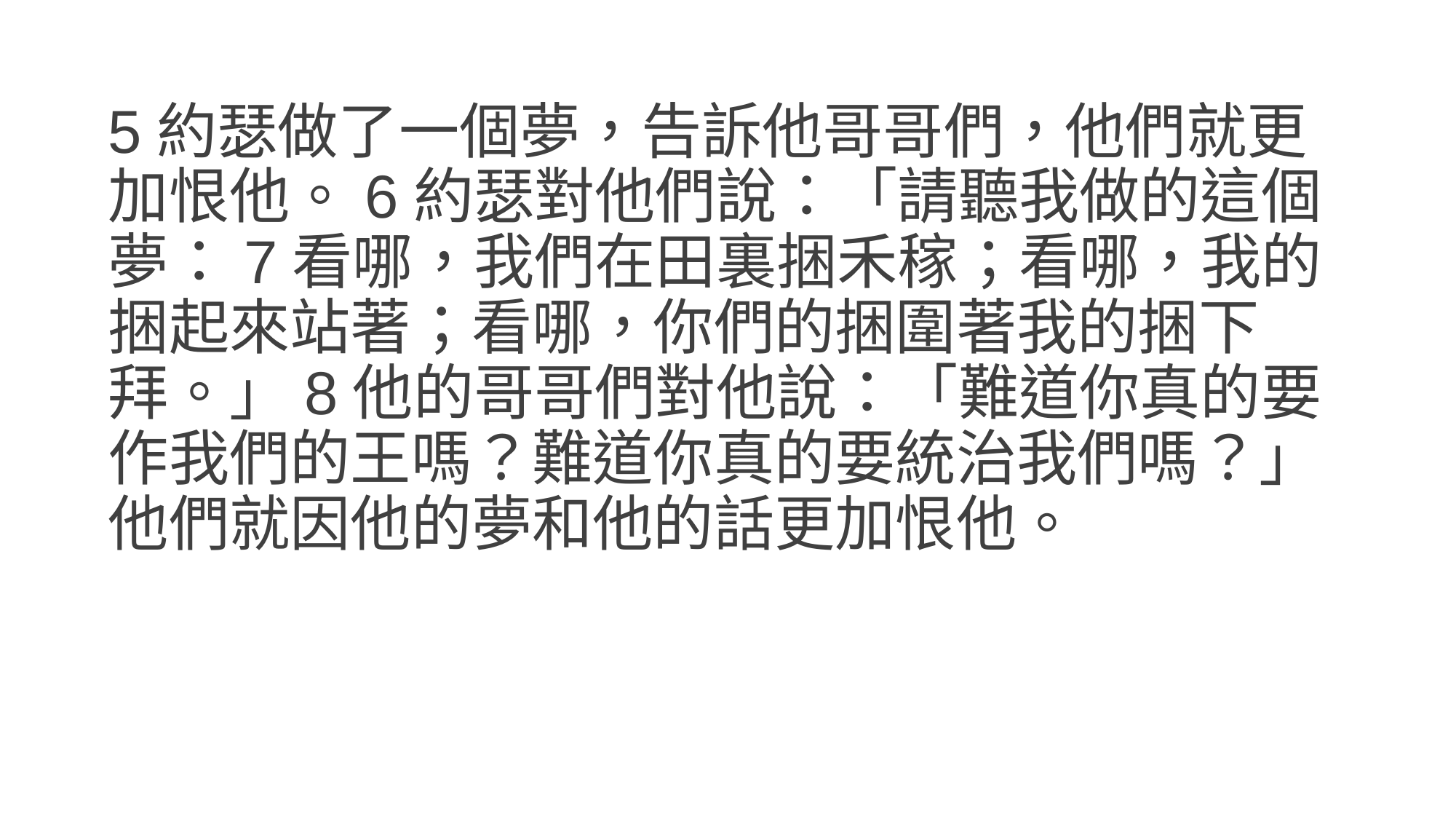

# 5約瑟做了一個夢，告訴他哥哥們，他們就更加恨他。6約瑟對他們說：「請聽我做的這個夢：7看哪，我們在田裏捆禾稼；看哪，我的捆起來站著；看哪，你們的捆圍著我的捆下拜。」8他的哥哥們對他說：「難道你真的要作我們的王嗎？難道你真的要統治我們嗎？」他們就因他的夢和他的話更加恨他。